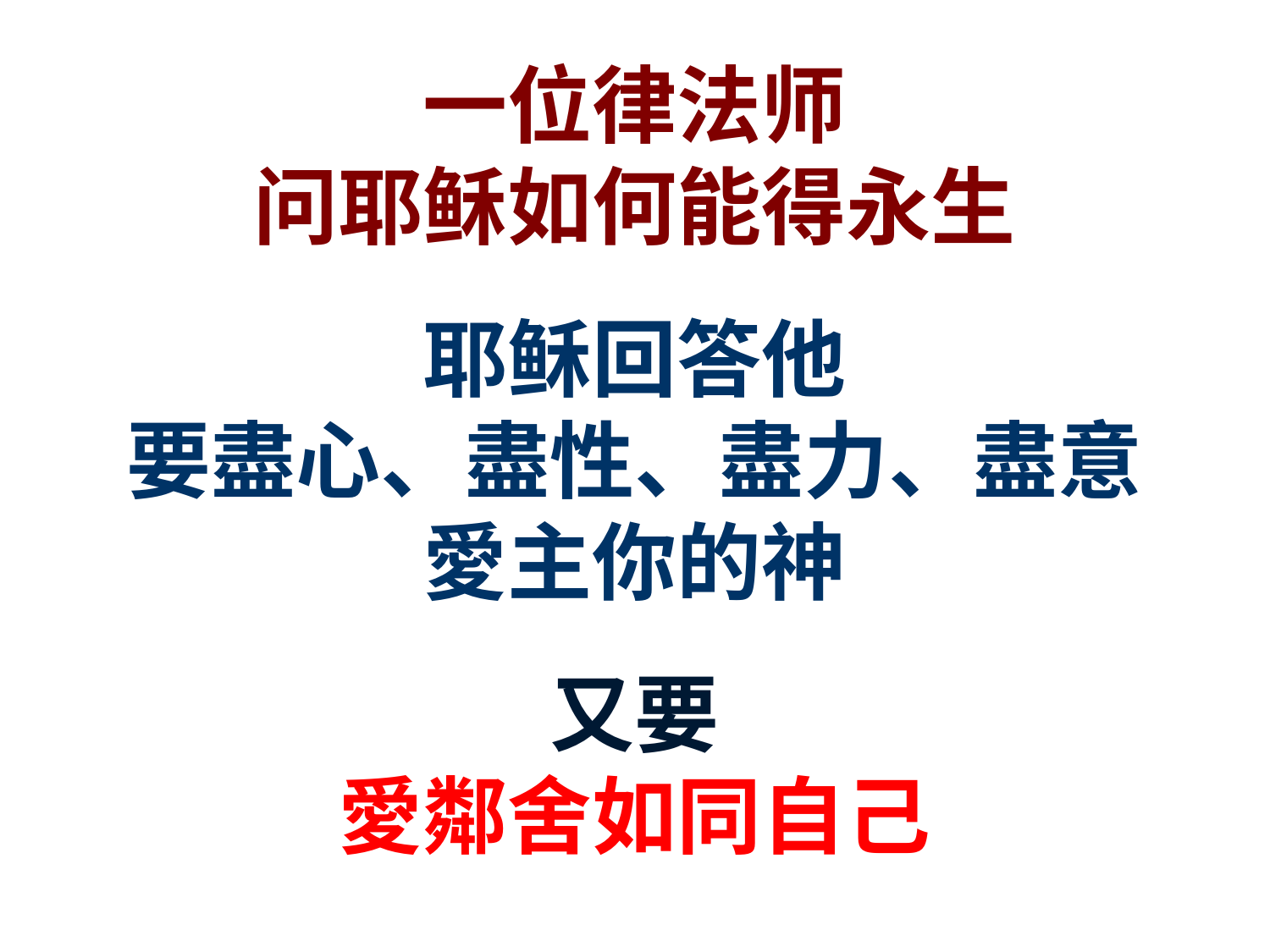

一位律法师
问耶稣如何能得永生

耶稣回答他
要盡心、盡性、盡力、盡意
愛主你的神

又要
愛鄰舍如同自己
30